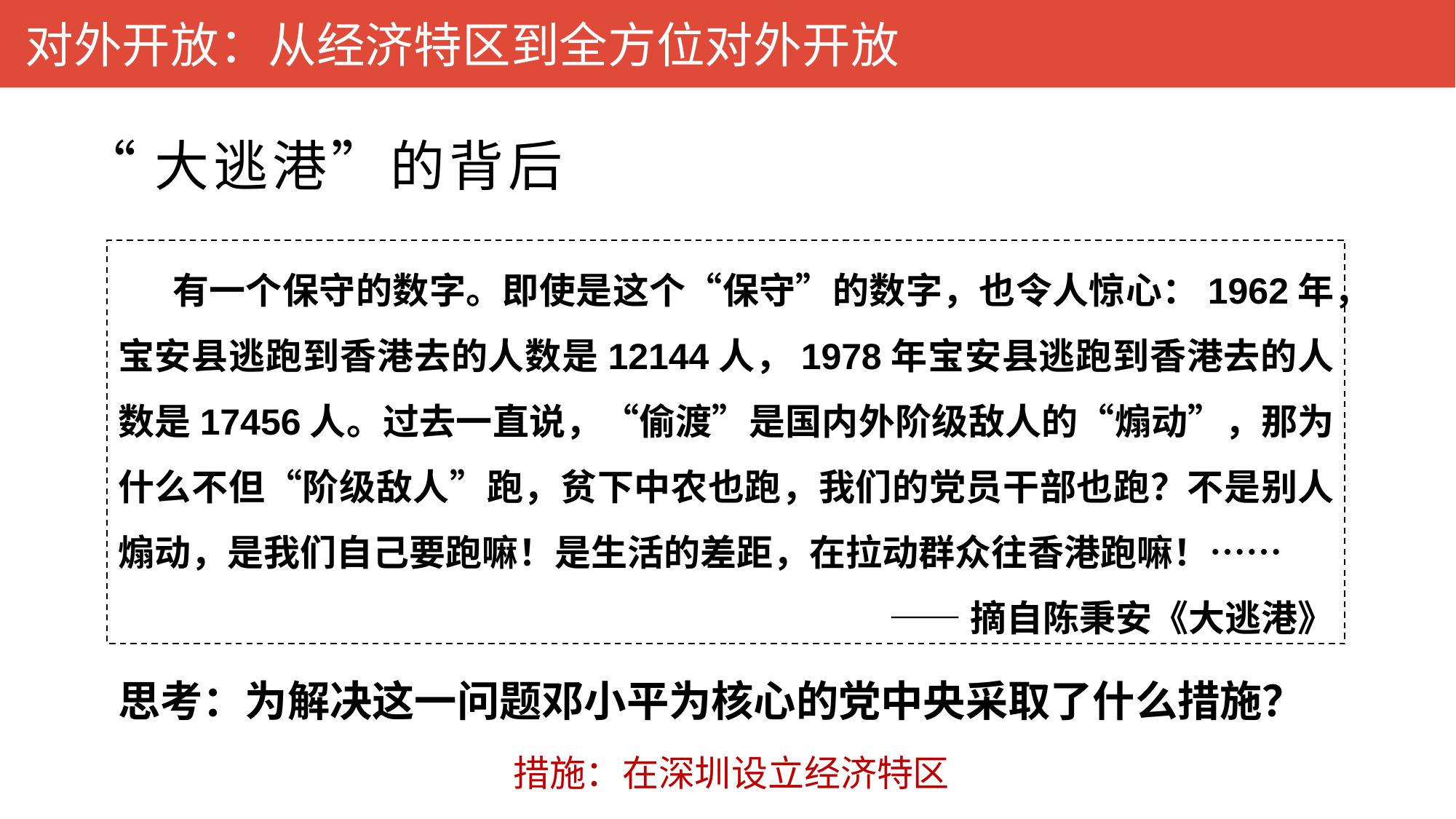

对外开放：从经济特区到全方位对外开放
# “大逃港”的背后
有一个保守的数字。即使是这个“保守”的数字，也令人惊心：1962年，宝安县逃跑到香港去的人数是12144人，1978年宝安县逃跑到香港去的人数是17456人。过去一直说，“偷渡”是国内外阶级敌人的“煽动”，那为什么不但“阶级敌人”跑，贫下中农也跑，我们的党员干部也跑？不是别人煽动，是我们自己要跑嘛！是生活的差距，在拉动群众往香港跑嘛！……
——摘自陈秉安《大逃港》
思考：为解决这一问题邓小平为核心的党中央采取了什么措施？
措施：在深圳设立经济特区